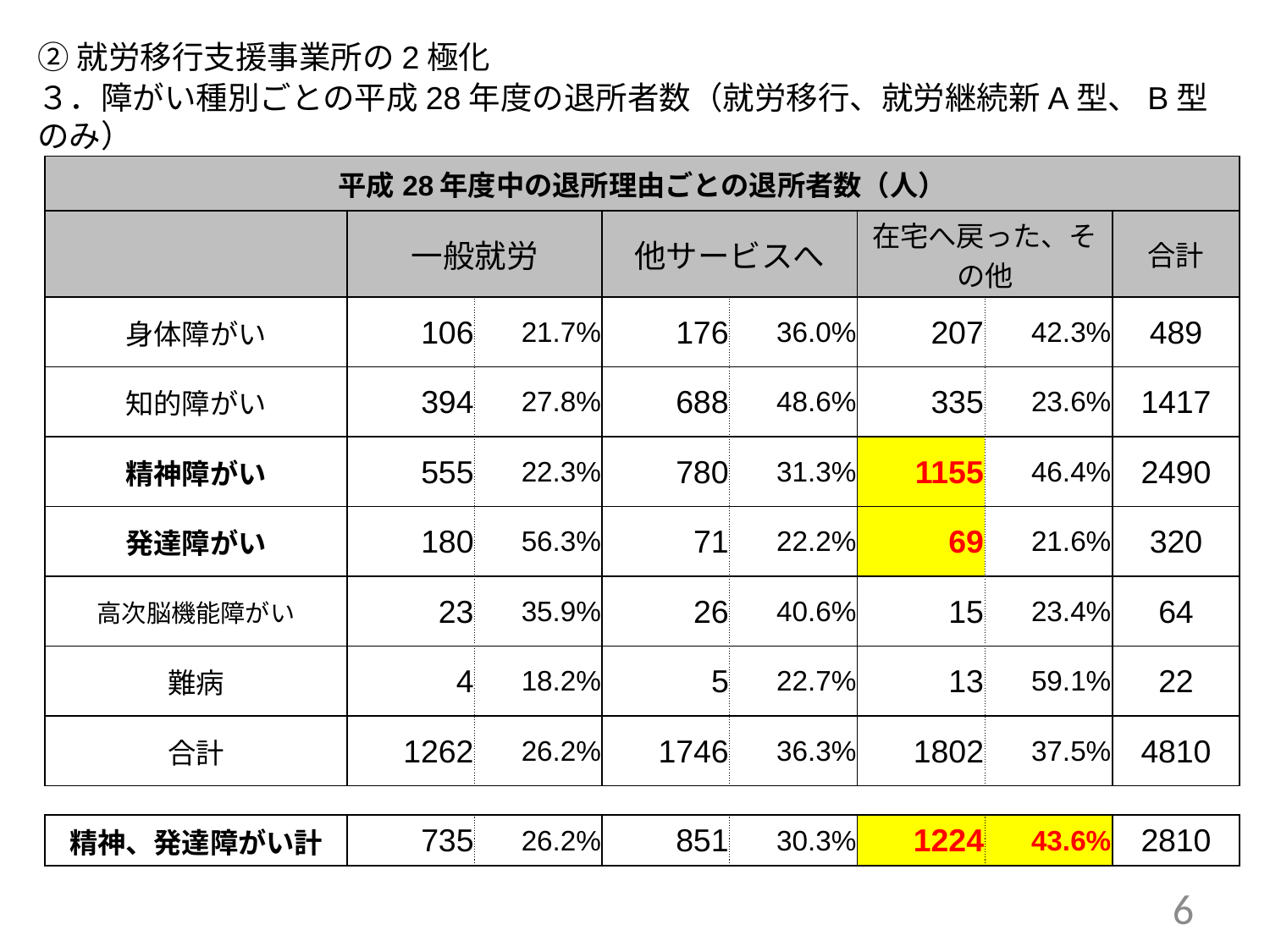

②就労移行支援事業所の2極化
３．障がい種別ごとの平成28年度の退所者数（就労移行、就労継続新A型、B型のみ）
| 平成28年度中の退所理由ごとの退所者数（人） |  |  |  |  |  |  |  |
| --- | --- | --- | --- | --- | --- | --- | --- |
|  | 一般就労 |  | 他サービスへ |  | 在宅へ戻った、その他 |  | 合計 |
| 身体障がい | 106 | 21.7% | 176 | 36.0% | 207 | 42.3% | 489 |
| 知的障がい | 394 | 27.8% | 688 | 48.6% | 335 | 23.6% | 1417 |
| 精神障がい | 555 | 22.3% | 780 | 31.3% | 1155 | 46.4% | 2490 |
| 発達障がい | 180 | 56.3% | 71 | 22.2% | 69 | 21.6% | 320 |
| 高次脳機能障がい | 23 | 35.9% | 26 | 40.6% | 15 | 23.4% | 64 |
| 難病 | 4 | 18.2% | 5 | 22.7% | 13 | 59.1% | 22 |
| 合計 | 1262 | 26.2% | 1746 | 36.3% | 1802 | 37.5% | 4810 |
|  |  |  |  |  |  |  |  |
| 精神、発達障がい計 | 735 | 26.2% | 851 | 30.3% | 1224 | 43.6% | 2810 |
6